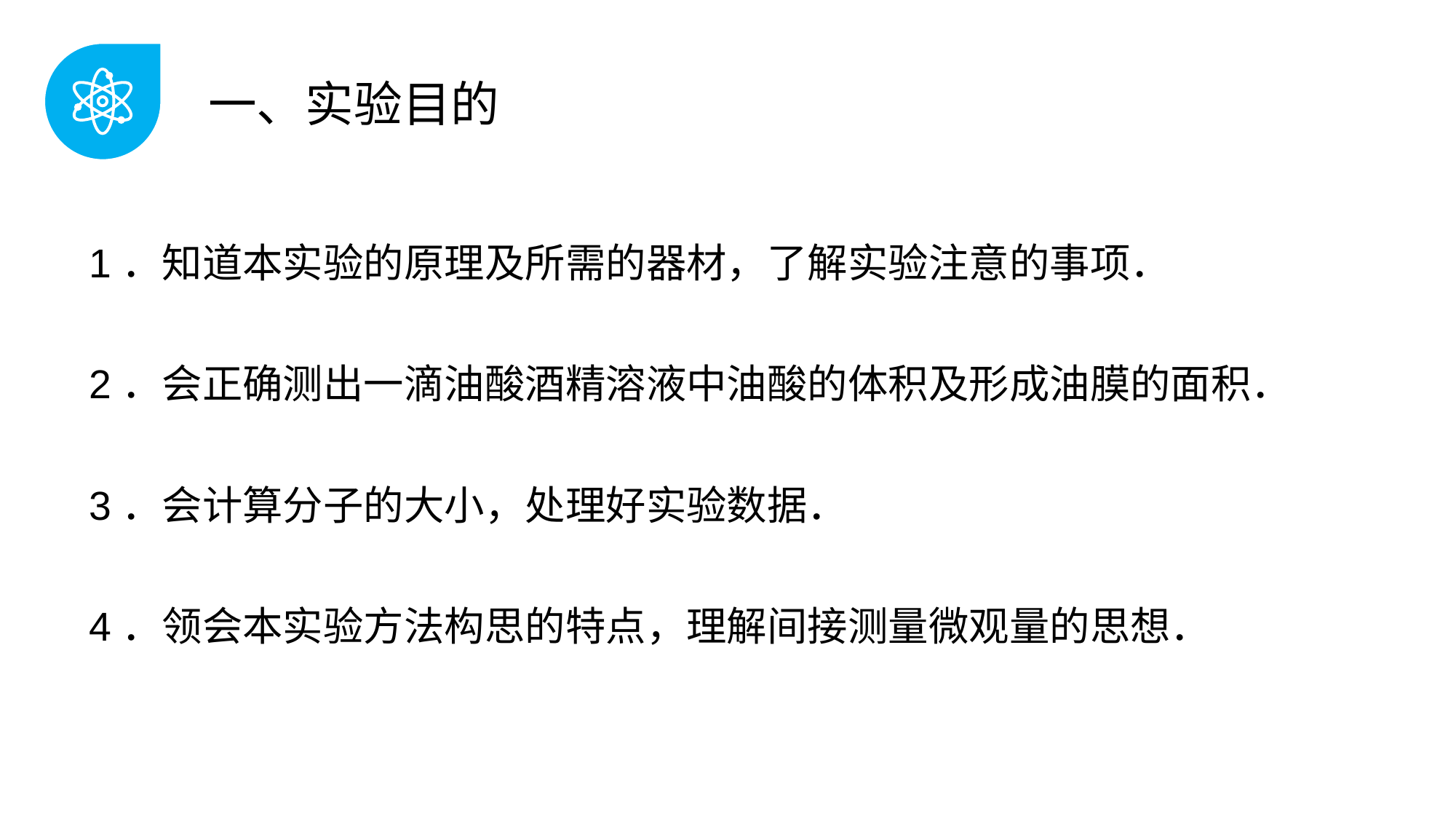

一、实验目的
1．知道本实验的原理及所需的器材，了解实验注意的事项．
2．会正确测出一滴油酸酒精溶液中油酸的体积及形成油膜的面积．
3．会计算分子的大小，处理好实验数据．
4．领会本实验方法构思的特点，理解间接测量微观量的思想．